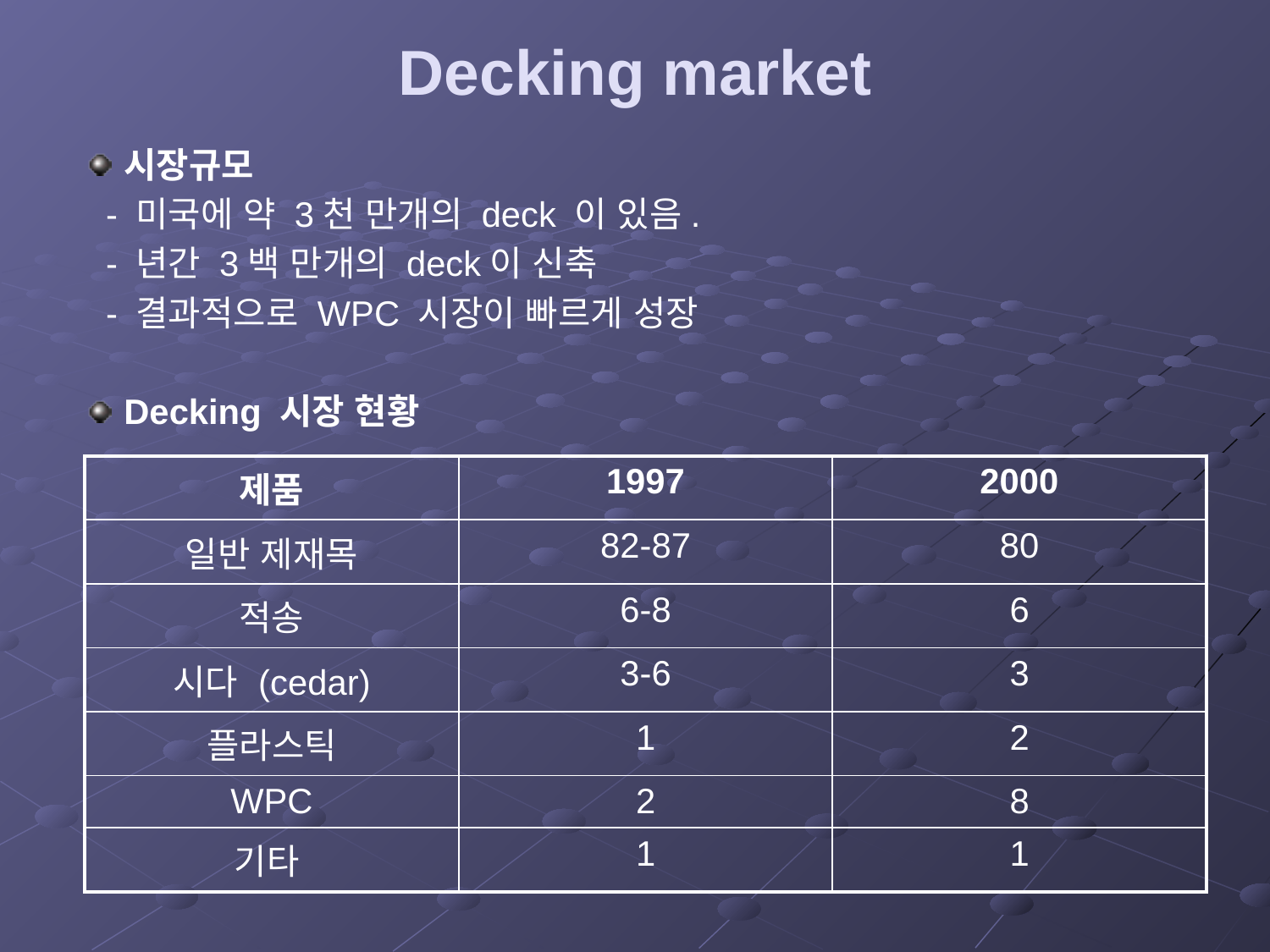

# Decking market
시장규모
  - 미국에 약 3천 만개의 deck 이 있음.
  - 년간 3백 만개의 deck이 신축
  - 결과적으로 WPC 시장이 빠르게 성장

Decking 시장 현황
| 제품 | 1997 | 2000 |
| --- | --- | --- |
| 일반 제재목 | 82-87 | 80 |
| 적송 | 6-8 | 6 |
| 시다 (cedar) | 3-6 | 3 |
| 플라스틱 | 1 | 2 |
| WPC | 2 | 8 |
| 기타 | 1 | 1 |